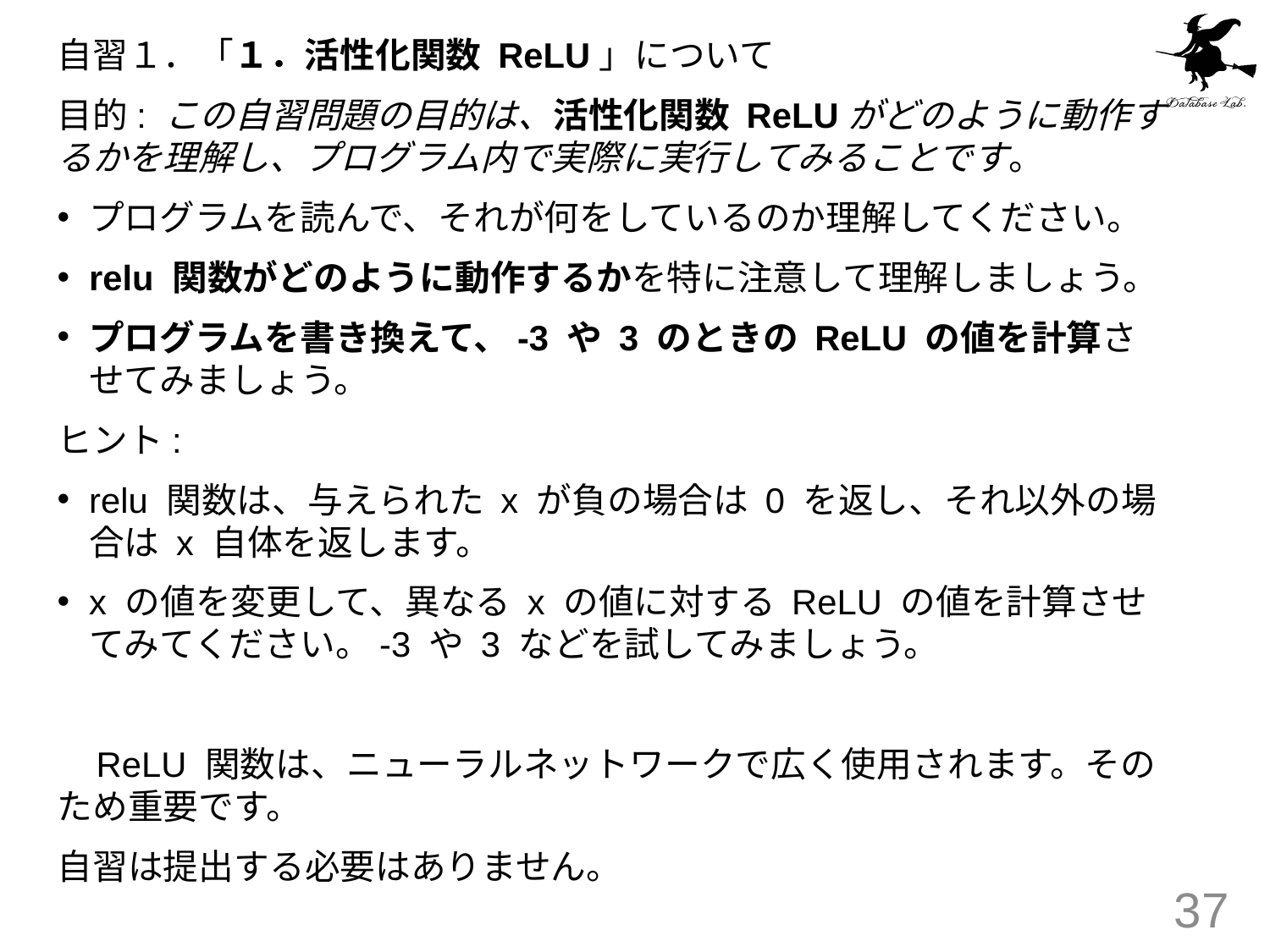

自習１．「１．活性化関数 ReLU」について
目的: この自習問題の目的は、活性化関数 ReLUがどのように動作するかを理解し、プログラム内で実際に実行してみることです。
プログラムを読んで、それが何をしているのか理解してください。
relu 関数がどのように動作するかを特に注意して理解しましょう。
プログラムを書き換えて、-3 や 3 のときの ReLU の値を計算させてみましょう。
ヒント:
relu 関数は、与えられた x が負の場合は 0 を返し、それ以外の場合は x 自体を返します。
x の値を変更して、異なる x の値に対する ReLU の値を計算させてみてください。-3 や 3 などを試してみましょう。

    ReLU 関数は、ニューラルネットワークで広く使用されます。そのため重要です。
自習は提出する必要はありません。

37